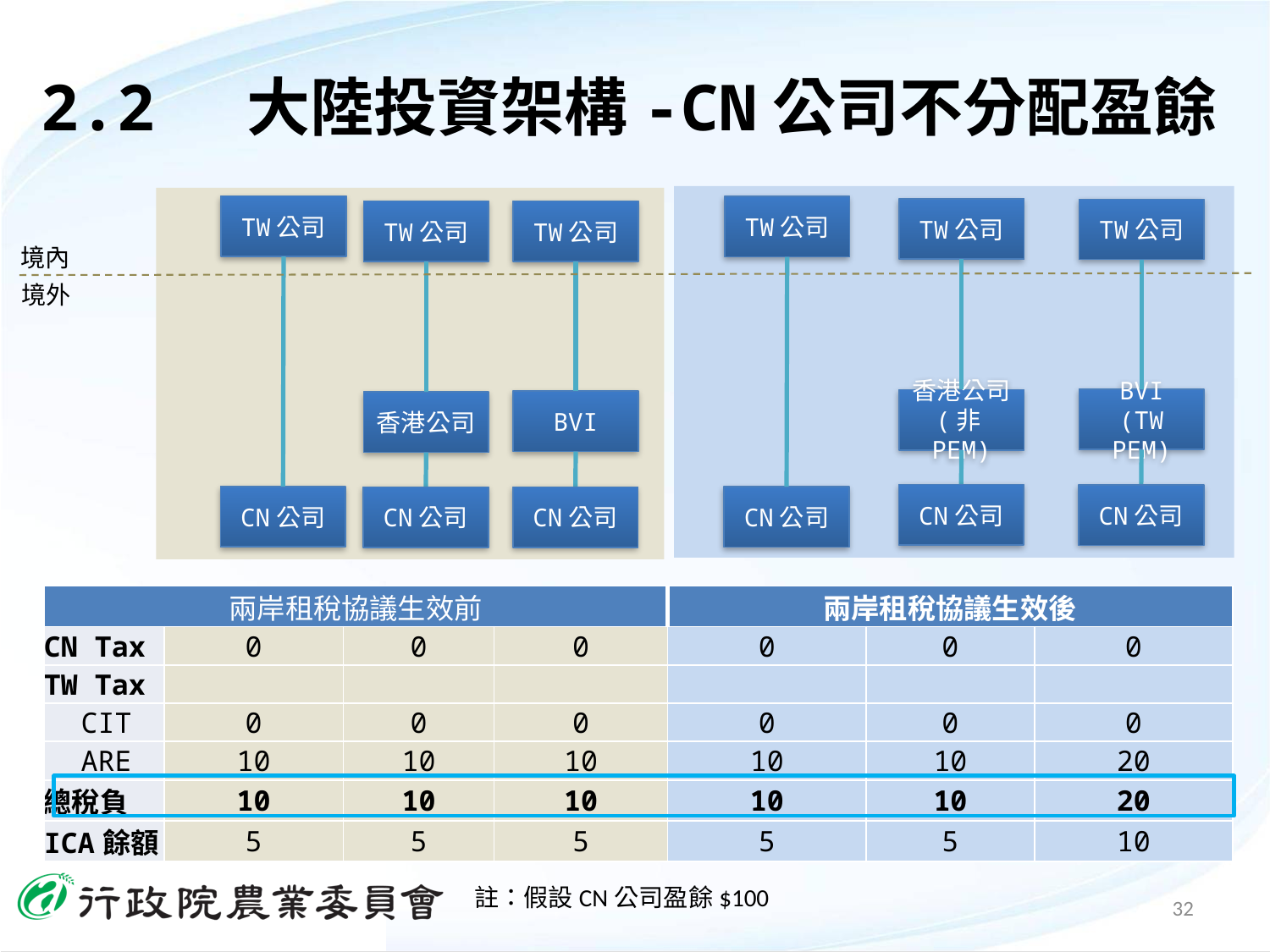

2.2  大陸投資架構-CN公司不分配盈餘

TW公司
CN公司
TW公司
CN公司
TW公司
香港公司
(非PEM)
CN公司
TW公司
BVI
(TW PEM)
CN公司
TW公司
香港公司
CN公司
TW公司
BVI
CN公司
境內
境外

| 兩岸租稅協議生效前 |  |  |  | 兩岸租稅協議生效後 |  |  |
| --- | --- | --- | --- | --- | --- | --- |
| CN Tax | 0 | 0 | 0 | 0 | 0 | 0 |
| TW Tax |  |  |  |  |  |  |
| CIT | 0 | 0 | 0 | 0 | 0 | 0 |
| ARE | 10 | 10 | 10 | 10 | 10 | 20 |
| 總稅負 | 10 | 10 | 10 | 10 | 10 | 20 |
| ICA餘額 | 5 | 5 | 5 | 5 | 5 | 10 |

註：假設CN公司盈餘$100
32